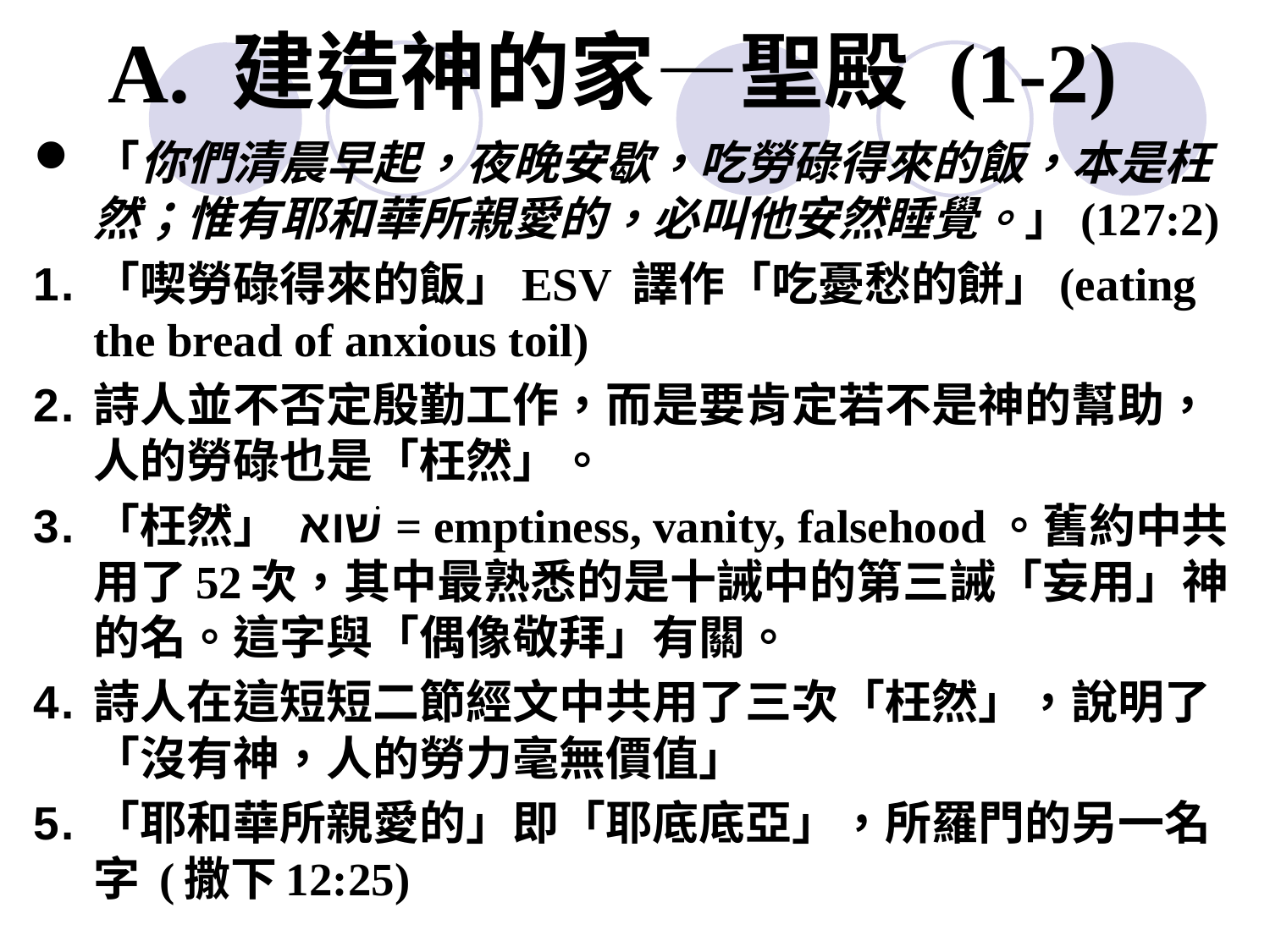

# A. 建造神的家—聖殿 (1-2)
「你們清晨早起，夜晚安歇，吃勞碌得來的飯，本是枉然；惟有耶和華所親愛的，必叫他安然睡覺。」(127:2)
「喫勞碌得來的飯」ESV 譯作「吃憂愁的餅」(eating the bread of anxious toil)
詩人並不否定殷勤工作，而是要肯定若不是神的幫助，人的勞碌也是「枉然」。
「枉然」 שׁוא = emptiness, vanity, falsehood。舊約中共用了52次，其中最熟悉的是十誡中的第三誡「妄用」神的名。這字與「偶像敬拜」有關。
詩人在這短短二節經文中共用了三次「枉然」，說明了「沒有神，人的勞力毫無價值」
「耶和華所親愛的」即「耶底底亞」，所羅門的另一名字 (撒下12:25)